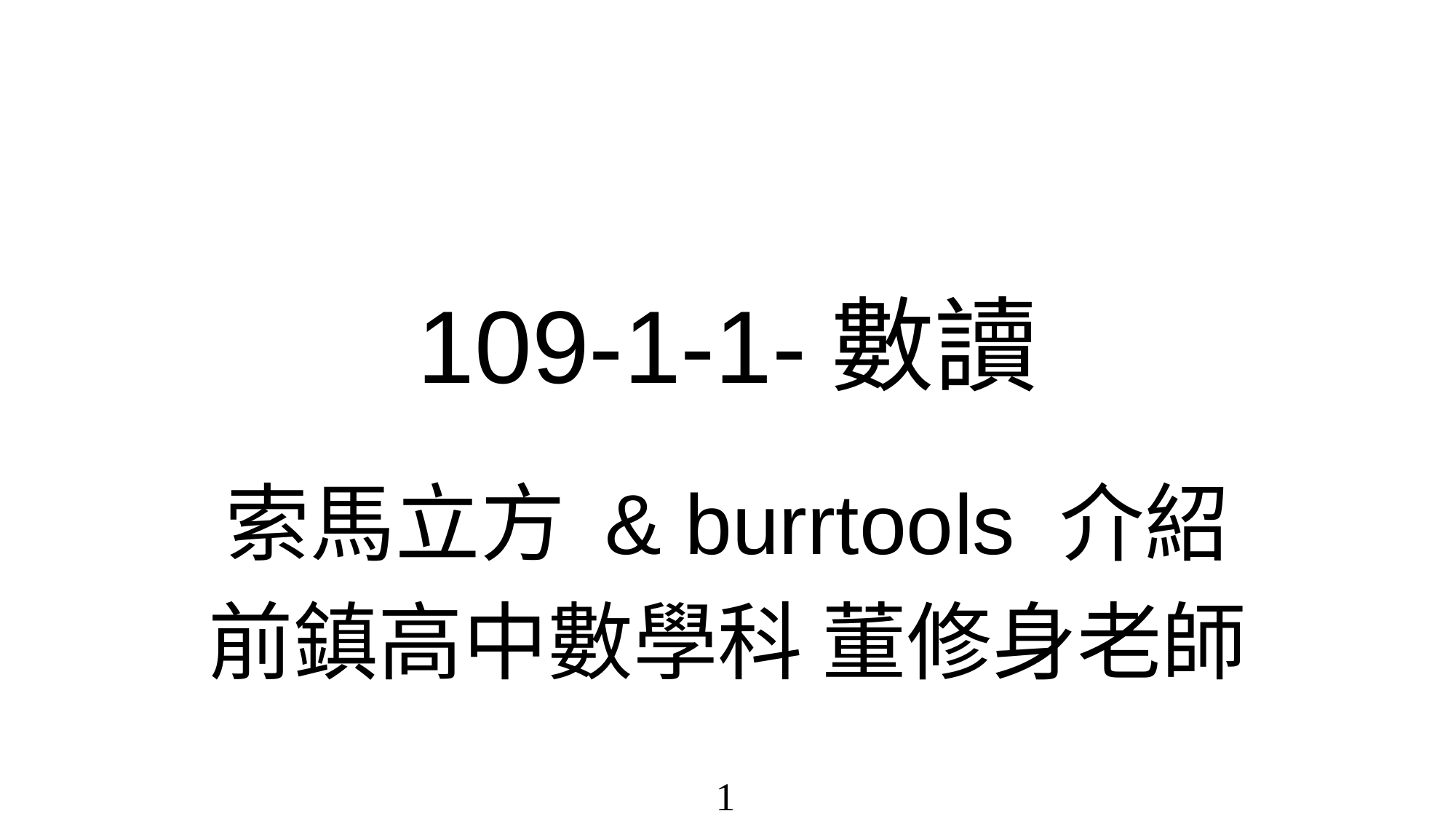

# 109-1-1-數讀
索馬立方 & burrtools 介紹
前鎮高中數學科 董修身老師
1